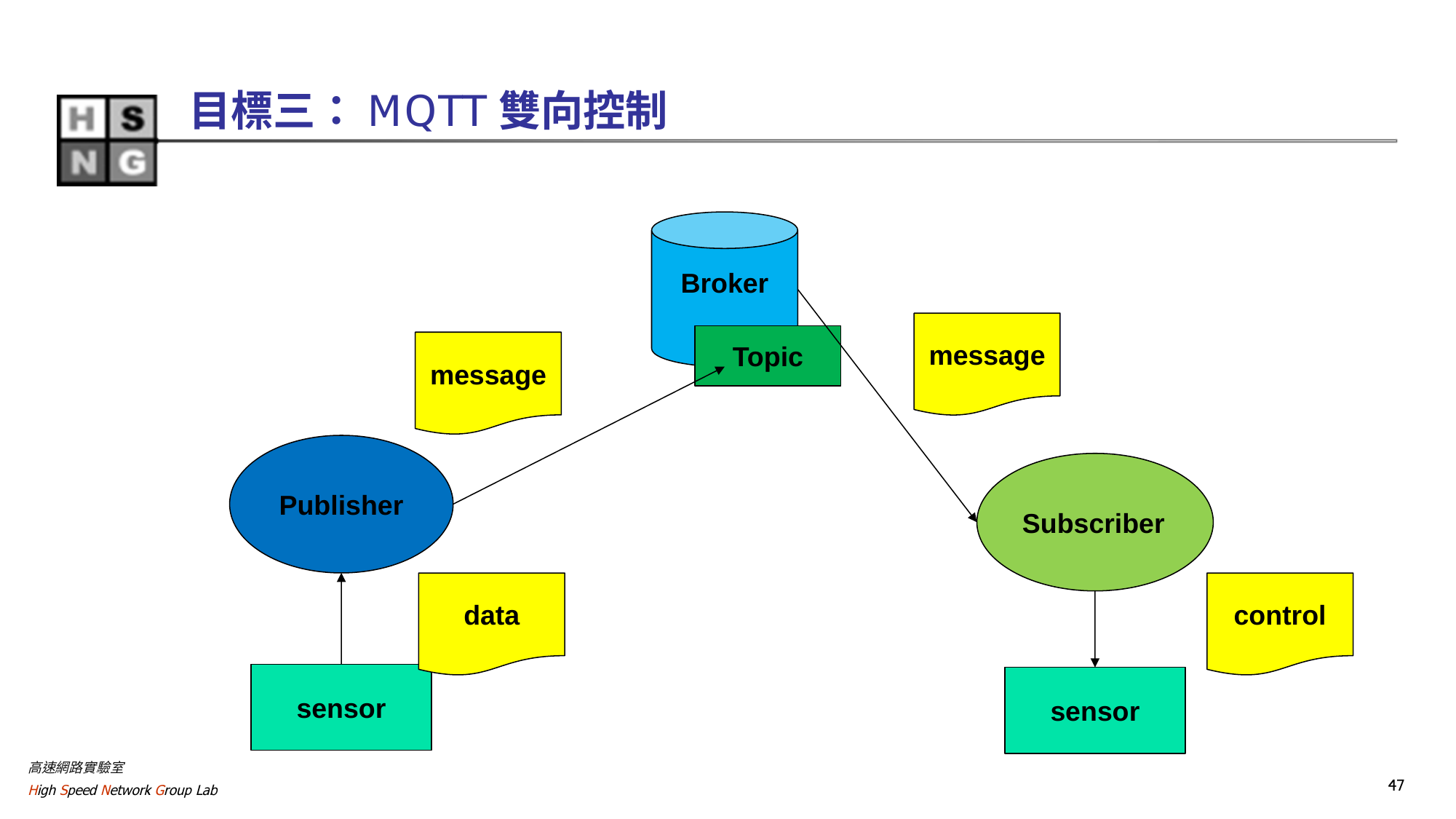

# 目標三：MQTT雙向控制
Broker

message
Topic
message
Publisher
Subscriber
data
control
sensor
sensor